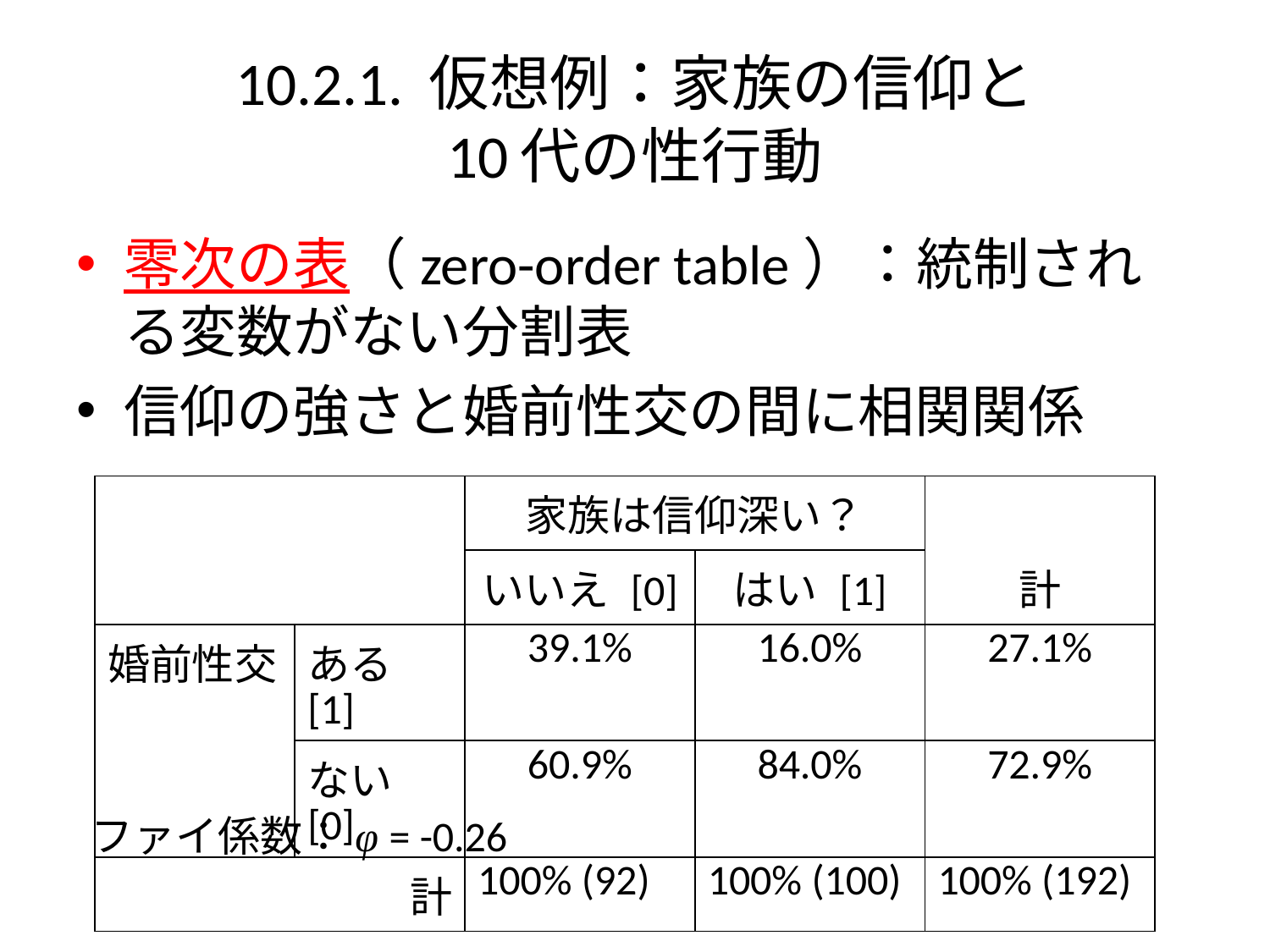

# 10.2.1. 仮想例：家族の信仰と 10代の性行動
零次の表（zero-order table）：統制される変数がない分割表
信仰の強さと婚前性交の間に相関関係
|  |  | 家族は信仰深い？ |  | 計 |
| --- | --- | --- | --- | --- |
|  |  | いいえ [0] | はい [1] |  |
| 婚前性交 | ある [1] | 39.1% | 16.0% | 27.1% |
|  | ない [0] | 60.9% | 84.0% | 72.9% |
| 計 |  | 100% (92) | 100% (100) | 100% (192) |
ファイ係数：φ = -0.26